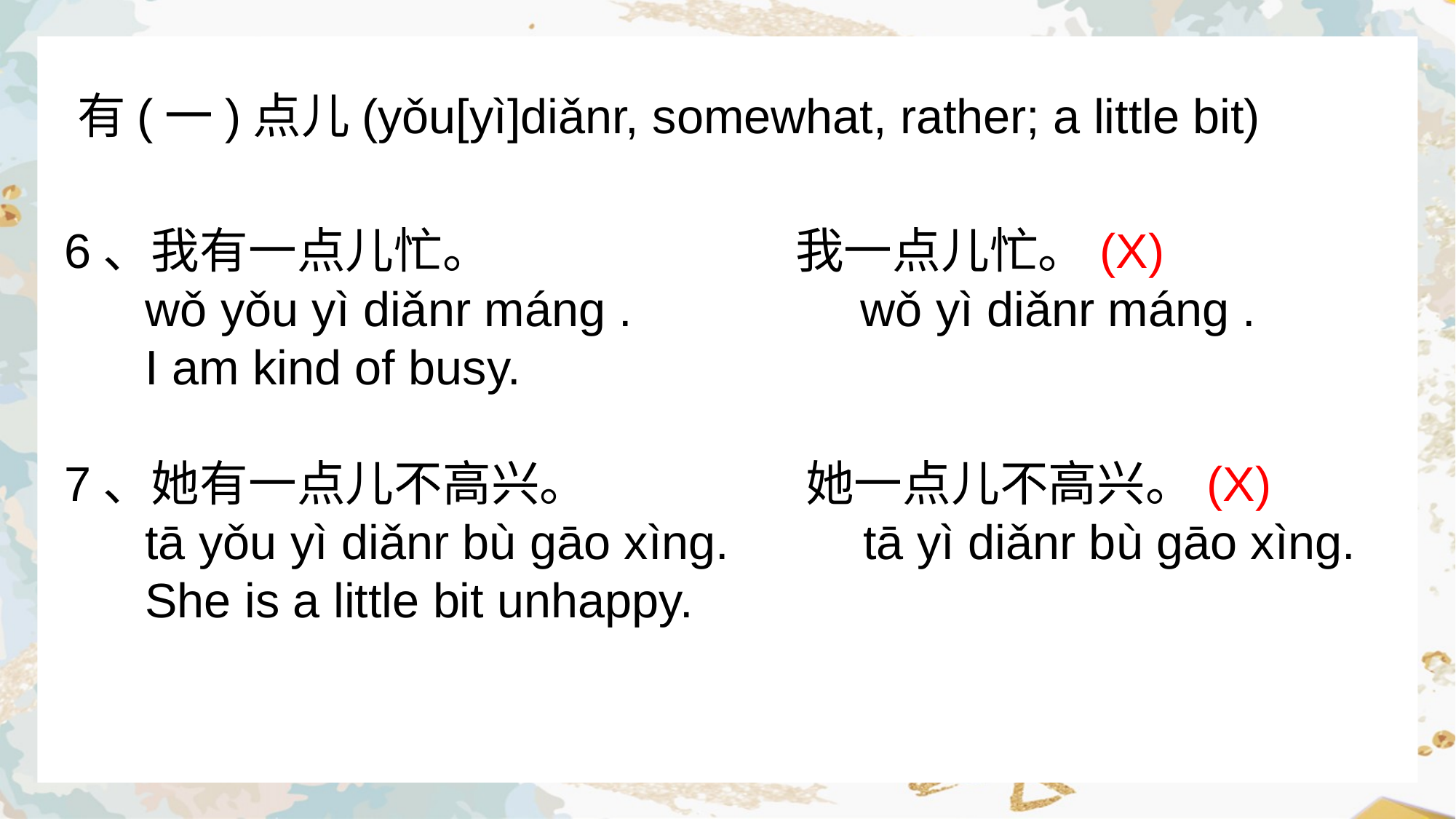

有(一)点儿(yǒu[yì]diǎnr, somewhat, rather; a little bit)
6、我有一点儿忙。                            我一点儿忙。(X)
      wǒ yǒu yì diǎnr máng .                 wǒ yì diǎnr máng .
      I am kind of busy.

7、她有一点儿不高兴。                    她一点儿不高兴。(X)
      tā yǒu yì diǎnr bù gāo xìng.          tā yì diǎnr bù gāo xìng.
      She is a little bit unhappy.